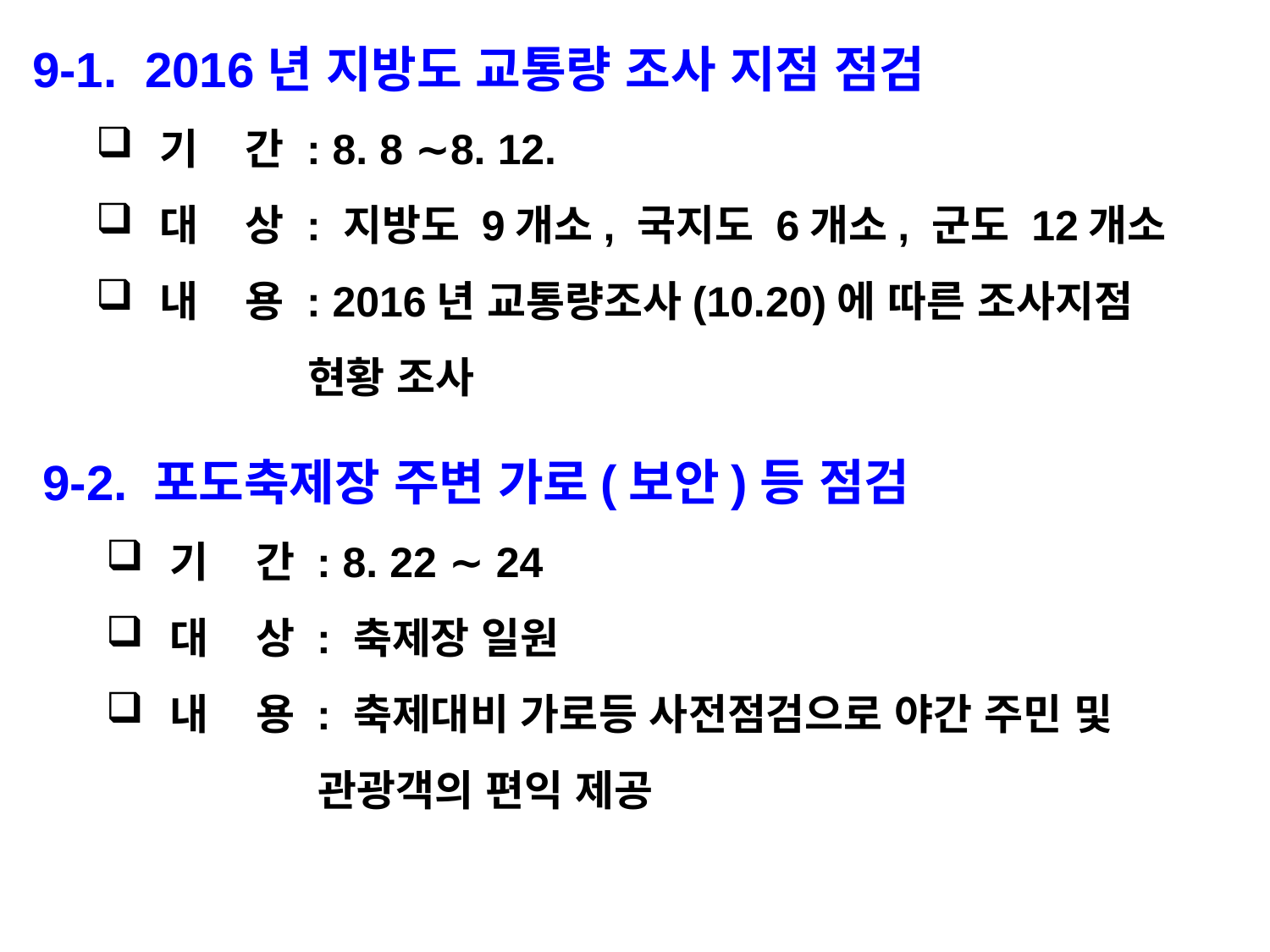

9-1.  2016년 지방도 교통량 조사 지점 점검
기    간 : 8. 8 ∼8. 12.
대    상 : 지방도 9개소, 국지도 6개소, 군도 12개소
내    용 : 2016년 교통량조사(10.20)에 따른 조사지점
                 현황 조사

9-2. 포도축제장 주변 가로(보안)등 점검
기    간 : 8. 22 ∼ 24
대    상 : 축제장 일원
내    용 : 축제대비 가로등 사전점검으로 야간 주민 및
                 관광객의 편익 제공